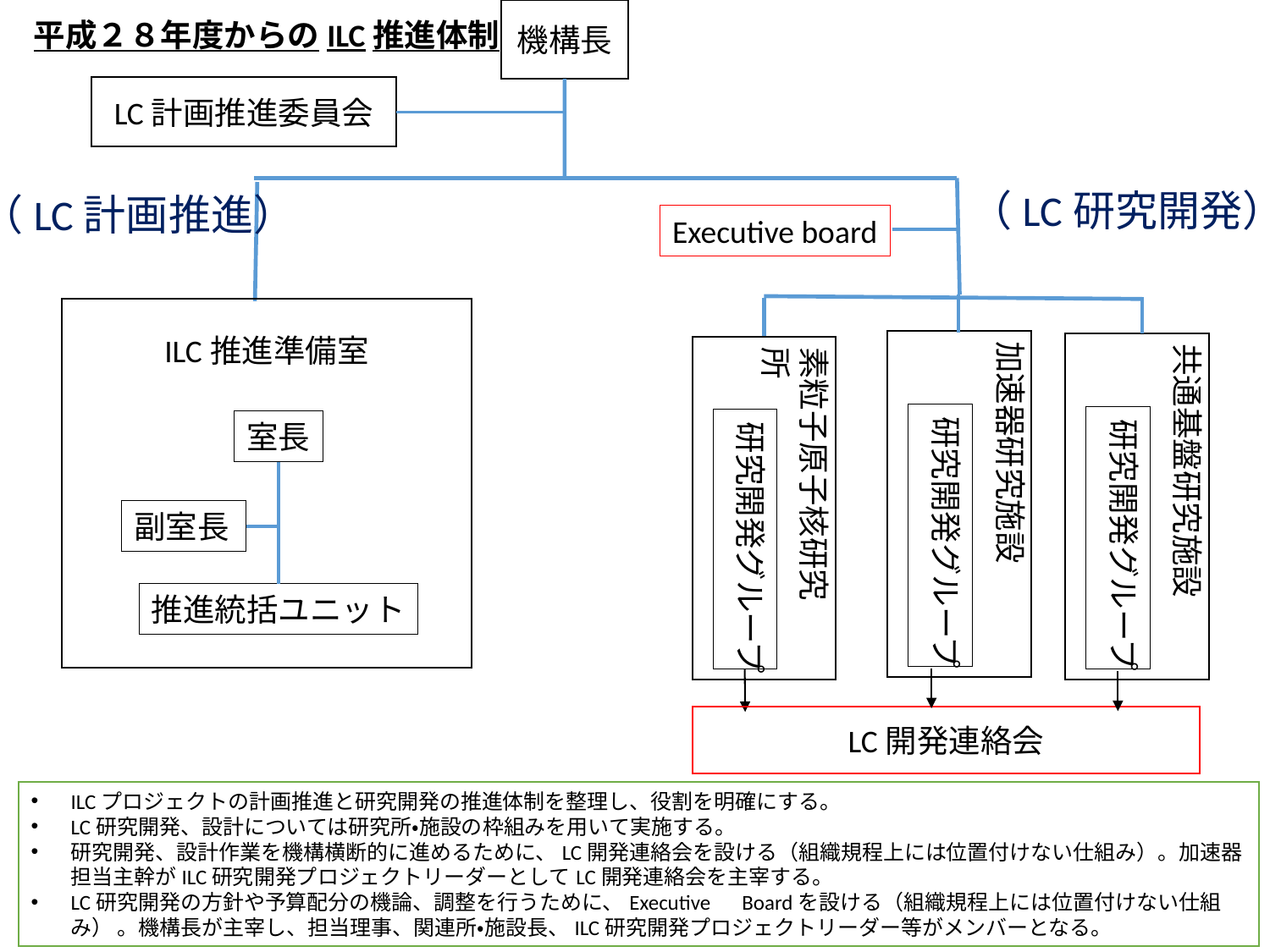

機構長
LC計画推進委員会
（LC研究開発）
（LC計画推進）
Executive board

ILC推進準備室
加速器研究施設

研究開発グループ
共通基盤研究施設

研究開発グループ
素粒子原子核研究所

研究開発グループ
室長
副室長
推進統括ユニット
LC開発連絡会
平成２８年度からのILC推進体制
ILCプロジェクトの計画推進と研究開発の推進体制を整理し、役割を明確にする。
LC研究開発、設計については研究所・施設の枠組みを用いて実施する。
研究開発、設計作業を機構横断的に進めるために、LC開発連絡会を設ける（組織規程上には位置付けない仕組み）。加速器担当主幹がILC研究開発プロジェクトリーダーとしてLC開発連絡会を主宰する。
LC研究開発の方針や予算配分の機論、調整を行うために、Executive　Boardを設ける（組織規程上には位置付けない仕組み） 。機構長が主宰し、担当理事、関連所・施設長、ILC研究開発プロジェクトリーダー等がメンバーとなる。